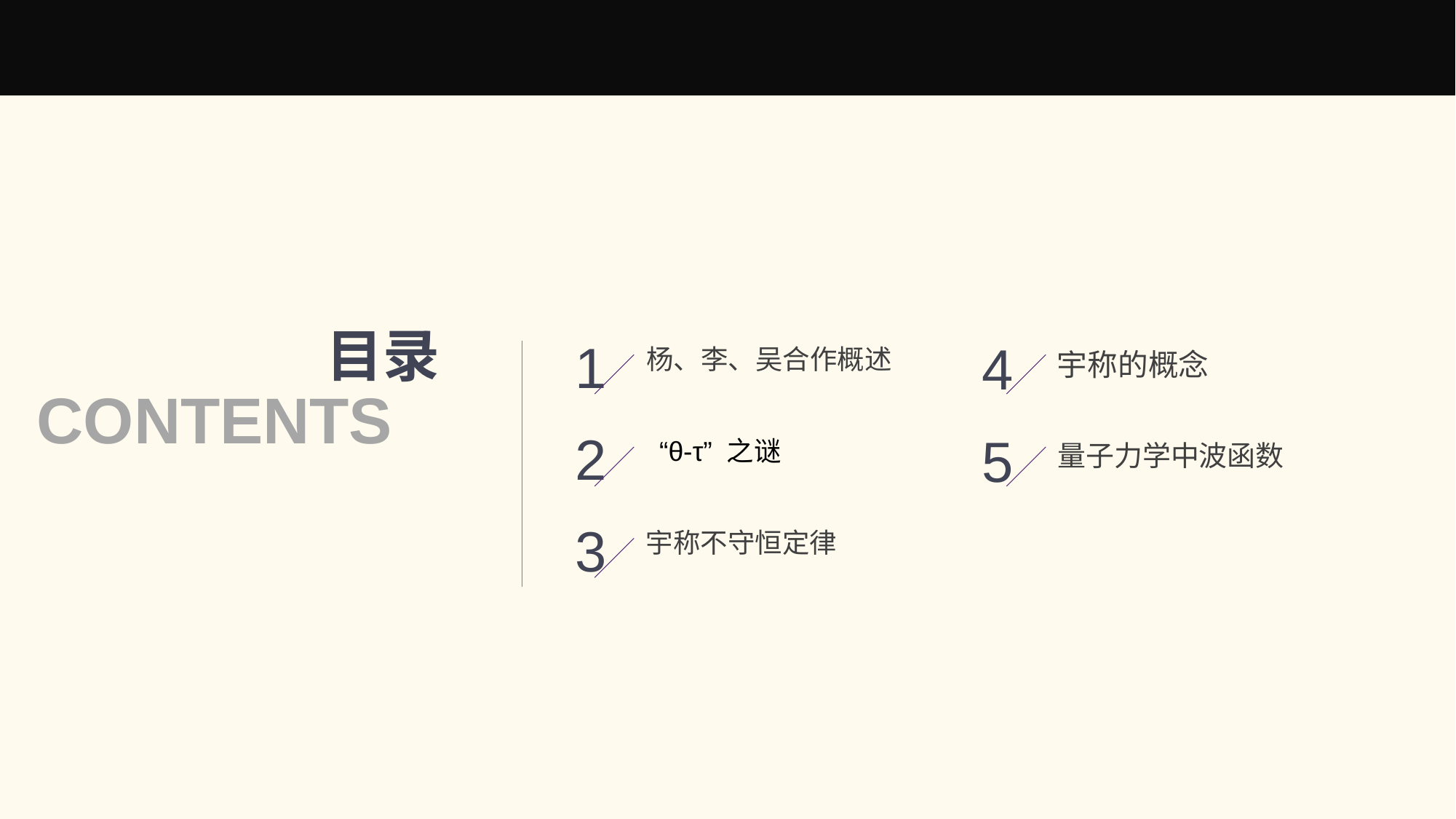

目录
1
4
杨、李、吴合作概述
宇称的概念
CONTENTS
2
5
“θ-τ” 之谜
量子力学中波函数
3
宇称不守恒定律